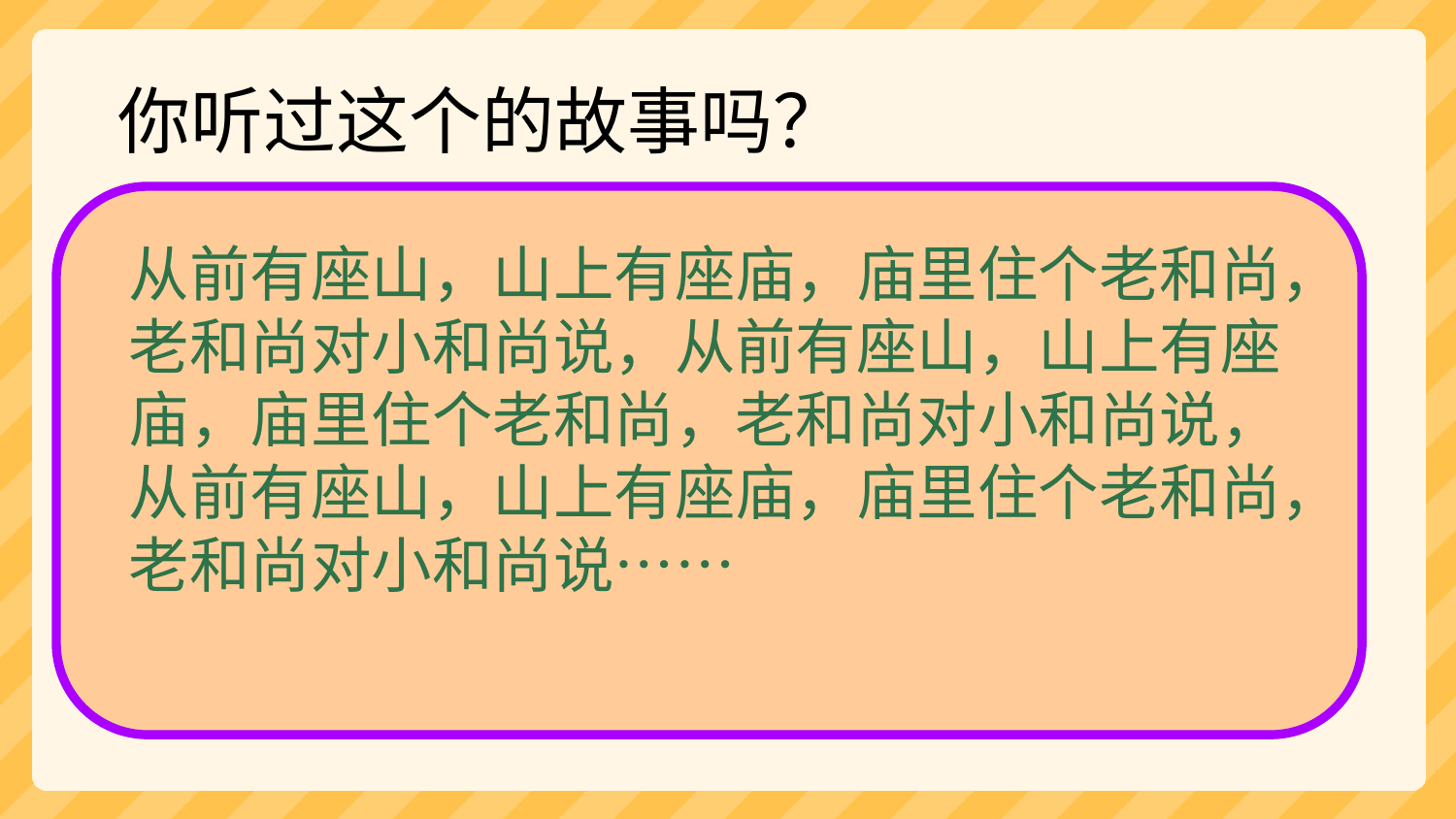

你听过这个的故事吗？

从前有座山，山上有座庙，庙里住个老和尚，老和尚对小和尚说，从前有座山，山上有座庙，庙里住个老和尚，老和尚对小和尚说，从前有座山，山上有座庙，庙里住个老和尚，老和尚对小和尚说……